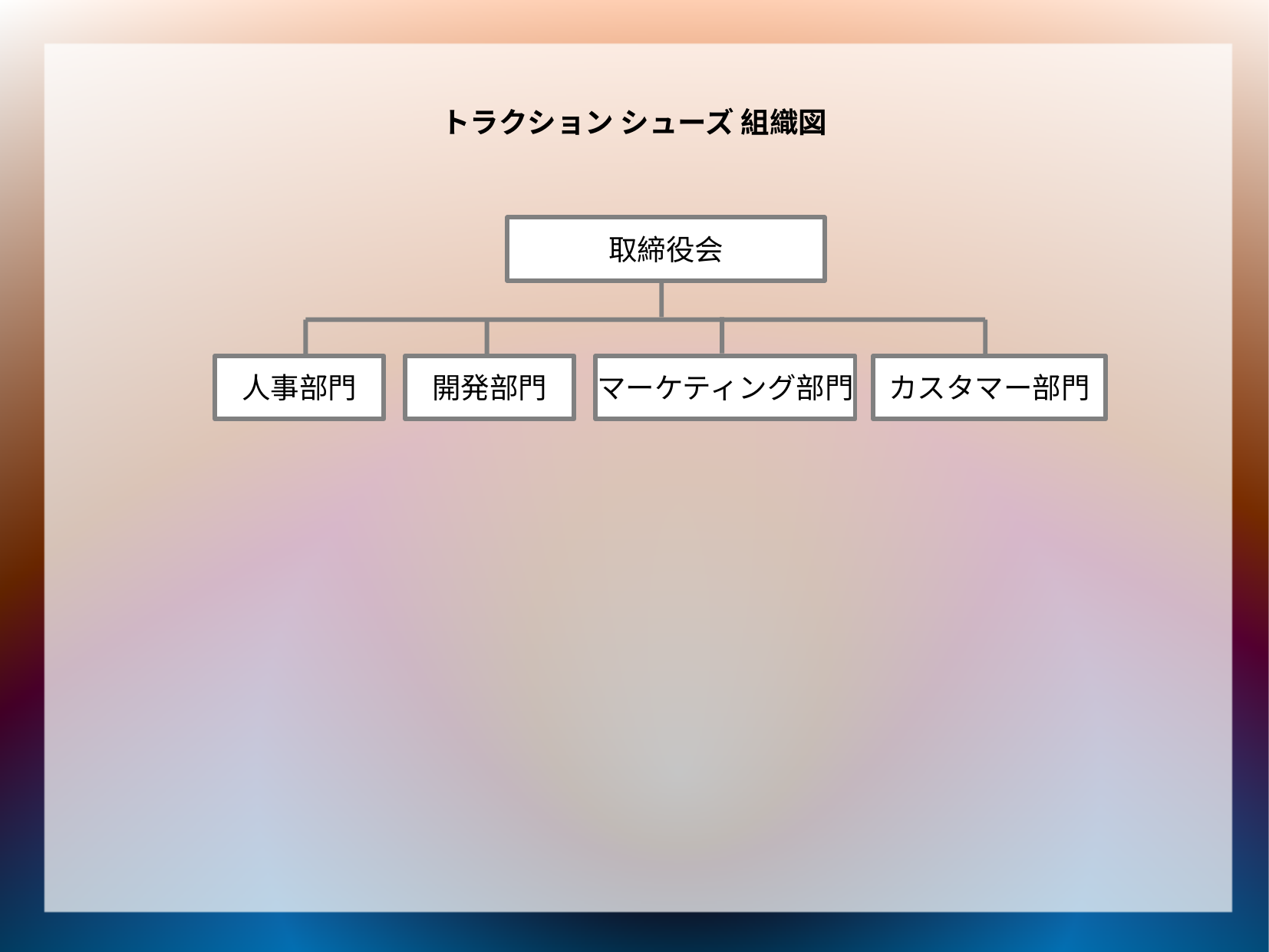

トラクション シューズ 組織図
取締役会

人事部門
開発部門
マーケティング部門
カスタマー部門